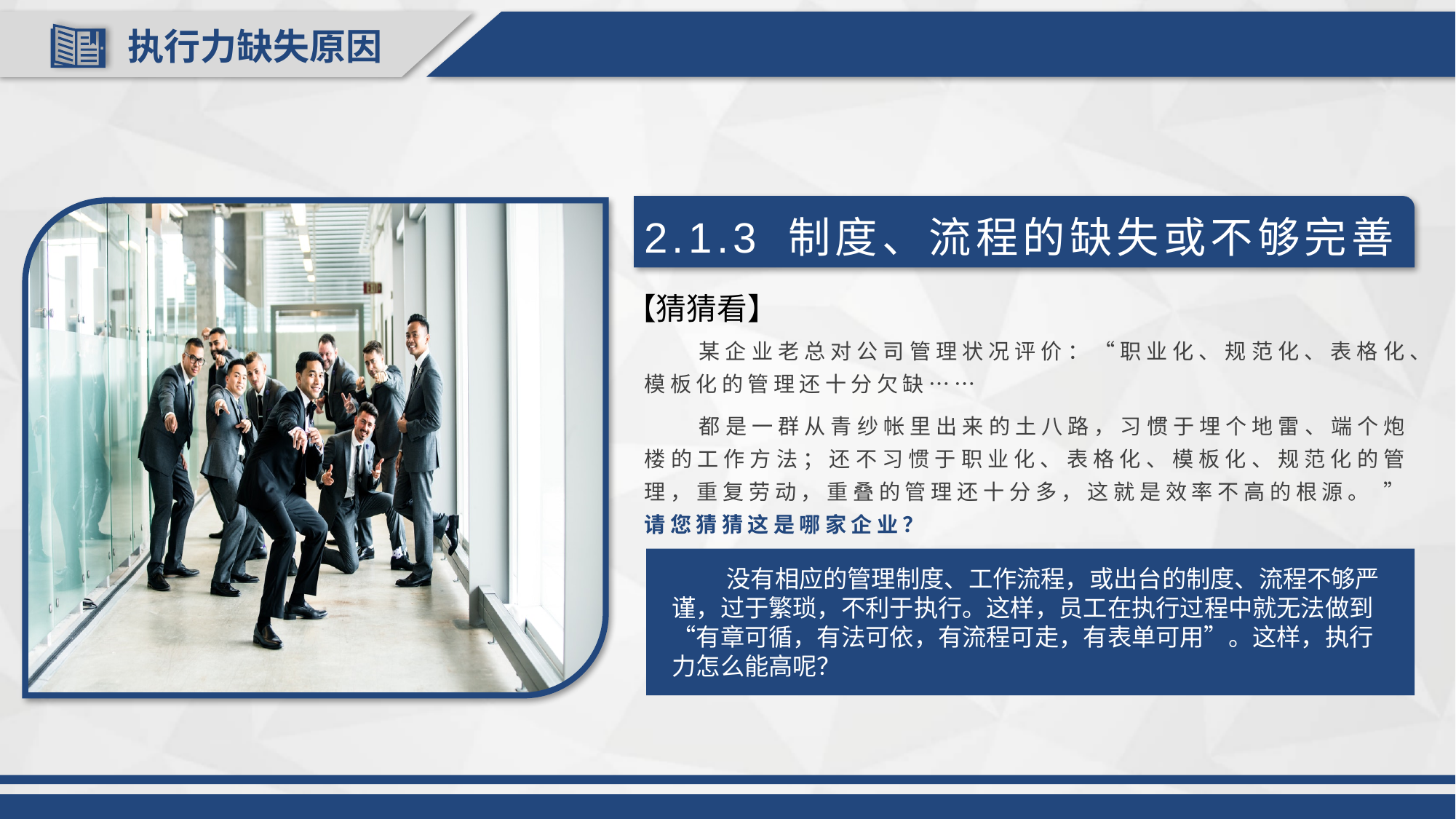

执行力缺失原因

2.1.3 制度、流程的缺失或不够完善
【猜猜看】
某企业老总对公司管理状况评价：“职业化、规范化、表格化、模板化的管理还十分欠缺……
都是一群从青纱帐里出来的土八路，习惯于埋个地雷、端个炮楼的工作方法；还不习惯于职业化、表格化、模板化、规范化的管理，重复劳动，重叠的管理还十分多，这就是效率不高的根源。 ”请您猜猜这是哪家企业？
没有相应的管理制度、工作流程，或出台的制度、流程不够严谨，过于繁琐，不利于执行。这样，员工在执行过程中就无法做到“有章可循，有法可依，有流程可走，有表单可用”。这样，执行力怎么能高呢？